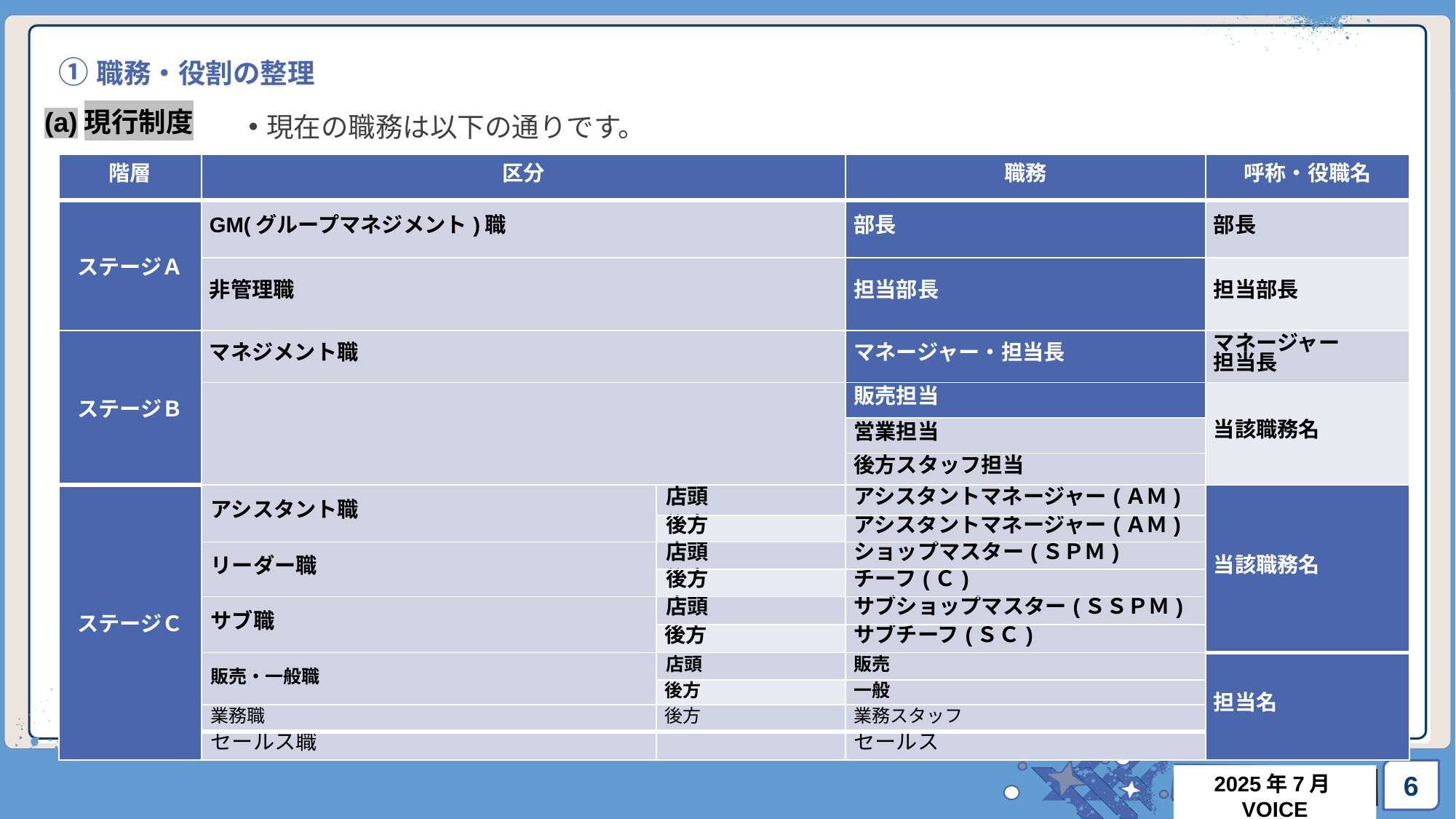

# ①職務・役割の整理

現在の職務は以下の通りです。
(a)現行制度
| 階層 | 区分 |  | 職務 | 呼称・役職名 |
| --- | --- | --- | --- | --- |
| ステージＡ | GM(グループマネジメント)職 |  | 部長 | 部長 |
|  | 非管理職 |  | 担当部長 | 担当部長 |
| ステージＢ | マネジメント職 |  | マネージャー・担当長 | マネージャー 担当長 |
|  |  |  | 販売担当 | 当該職務名 |
|  |  |  | 営業担当 |  |
|  |  |  | 後方スタッフ担当 |  |
| ステージＣ | アシスタント職 | 店頭 | アシスタントマネージャー(ＡＭ) | 当該職務名 |
|  |  | 後方 | アシスタントマネージャー(ＡＭ) |  |
|  | リーダー職 | 店頭 | ショップマスター(ＳＰＭ) |  |
|  |  | 後方 | チーフ(Ｃ) |  |
|  | サブ職 | 店頭 | サブショップマスター(ＳＳＰＭ) |  |
|  |  | 後方 | サブチーフ(ＳＣ) |  |
|  | 販売・一般職 | 店頭 | 販売 | 担当名 |
|  |  | 後方 | 一般 |  |
|  | 業務職 | 後方 | 業務スタッフ |  |
|  | セールス職 |  | セールス |  |
6
2025年7月VOICE